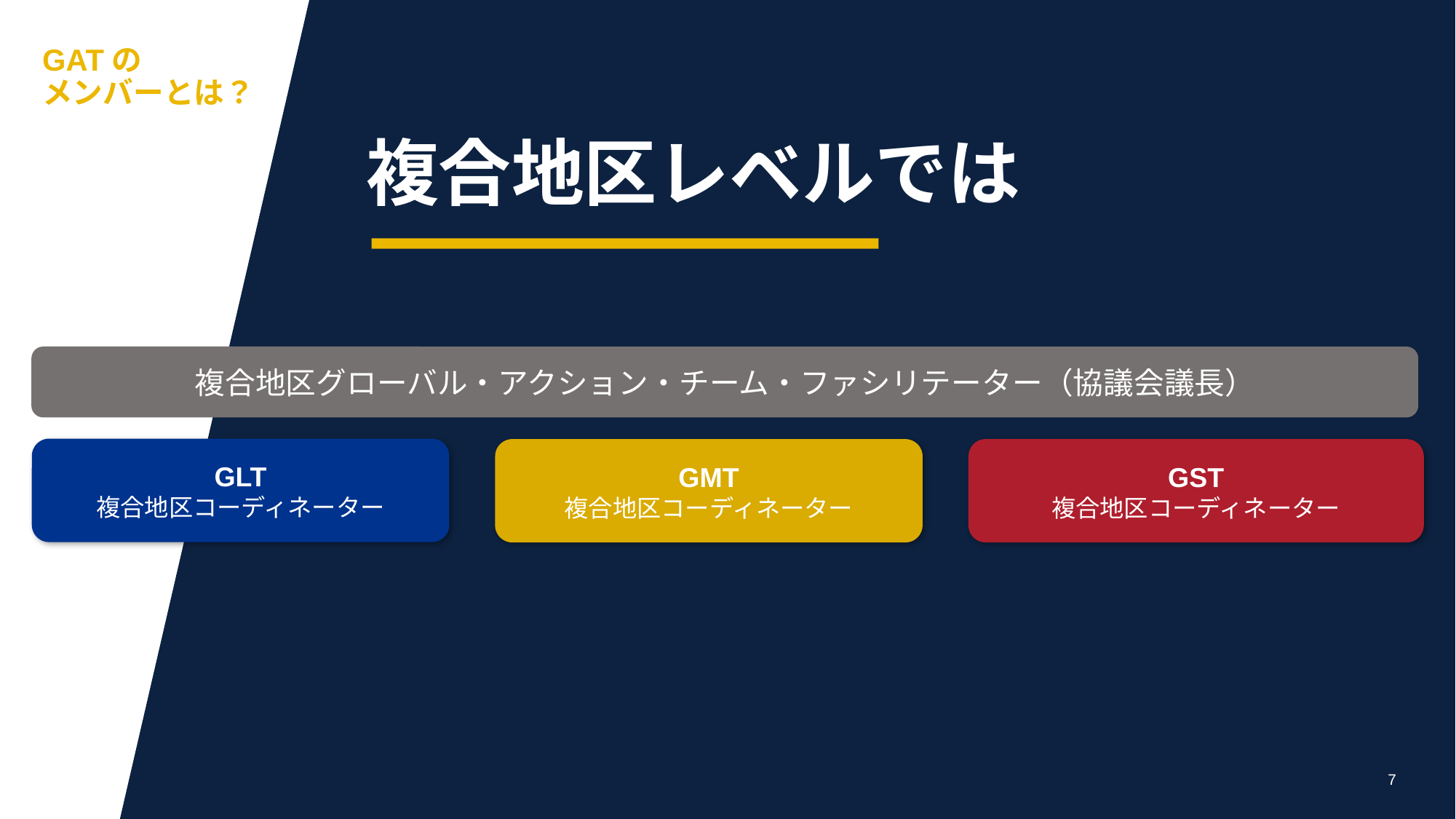

GATの
メンバーとは？
複合地区レベルでは
複合地区グローバル・アクション・チーム・ファシリテーター（協議会議長）
GLT
複合地区コーディネーター
GST
複合地区コーディネーター
GMT
複合地区コーディネーター
7